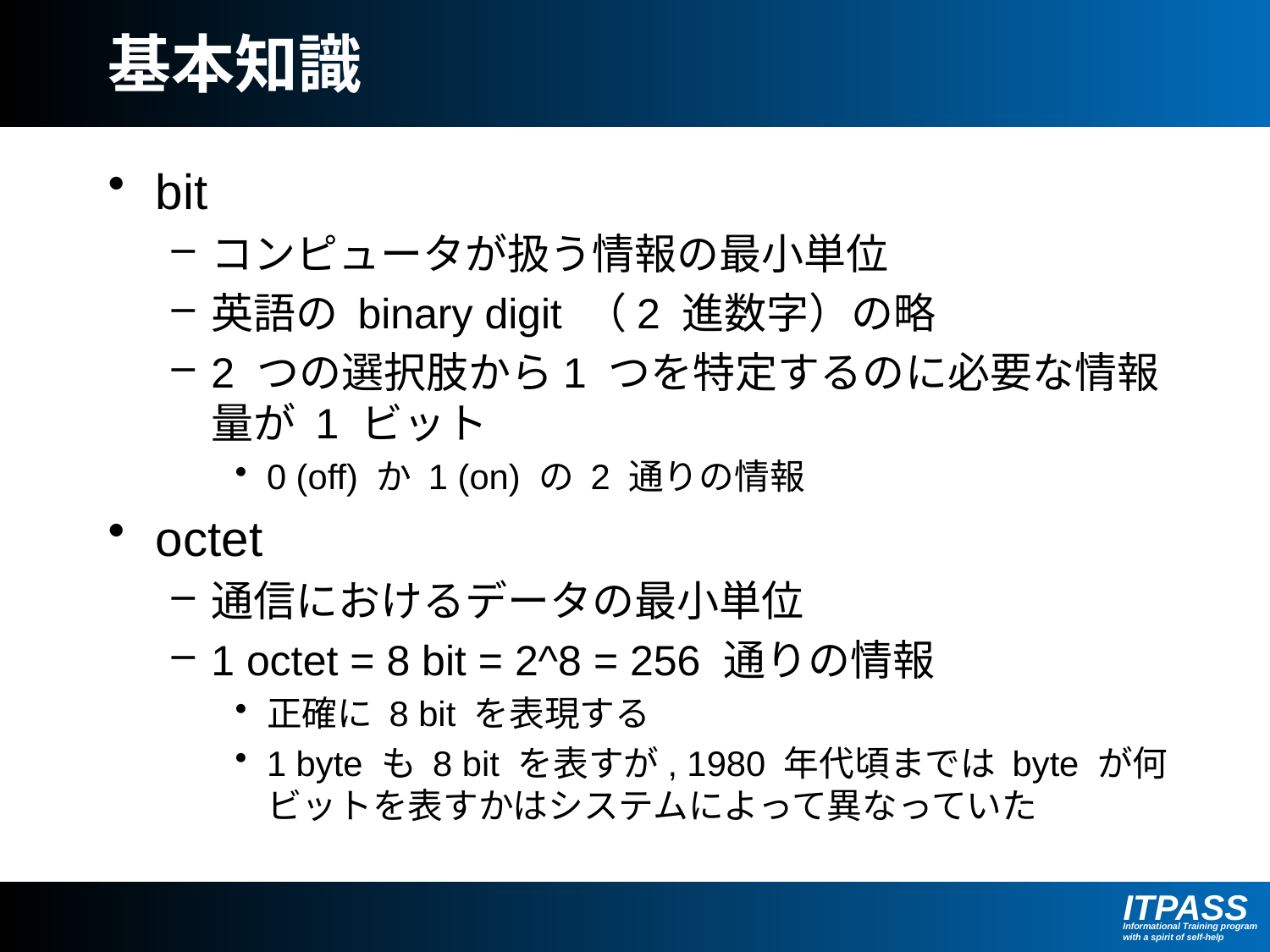

# 基本知識
bit
コンピュータが扱う情報の最小単位
英語の binary digit （2 進数字）の略
2 つの選択肢から1 つを特定するのに必要な情報量が 1 ビット
0 (off) か 1 (on) の 2 通りの情報
octet
通信におけるデータの最小単位
1 octet = 8 bit = 2^8 = 256 通りの情報
正確に 8 bit を表現する
1 byte も 8 bit を表すが, 1980 年代頃までは byte が何ビットを表すかはシステムによって異なっていた